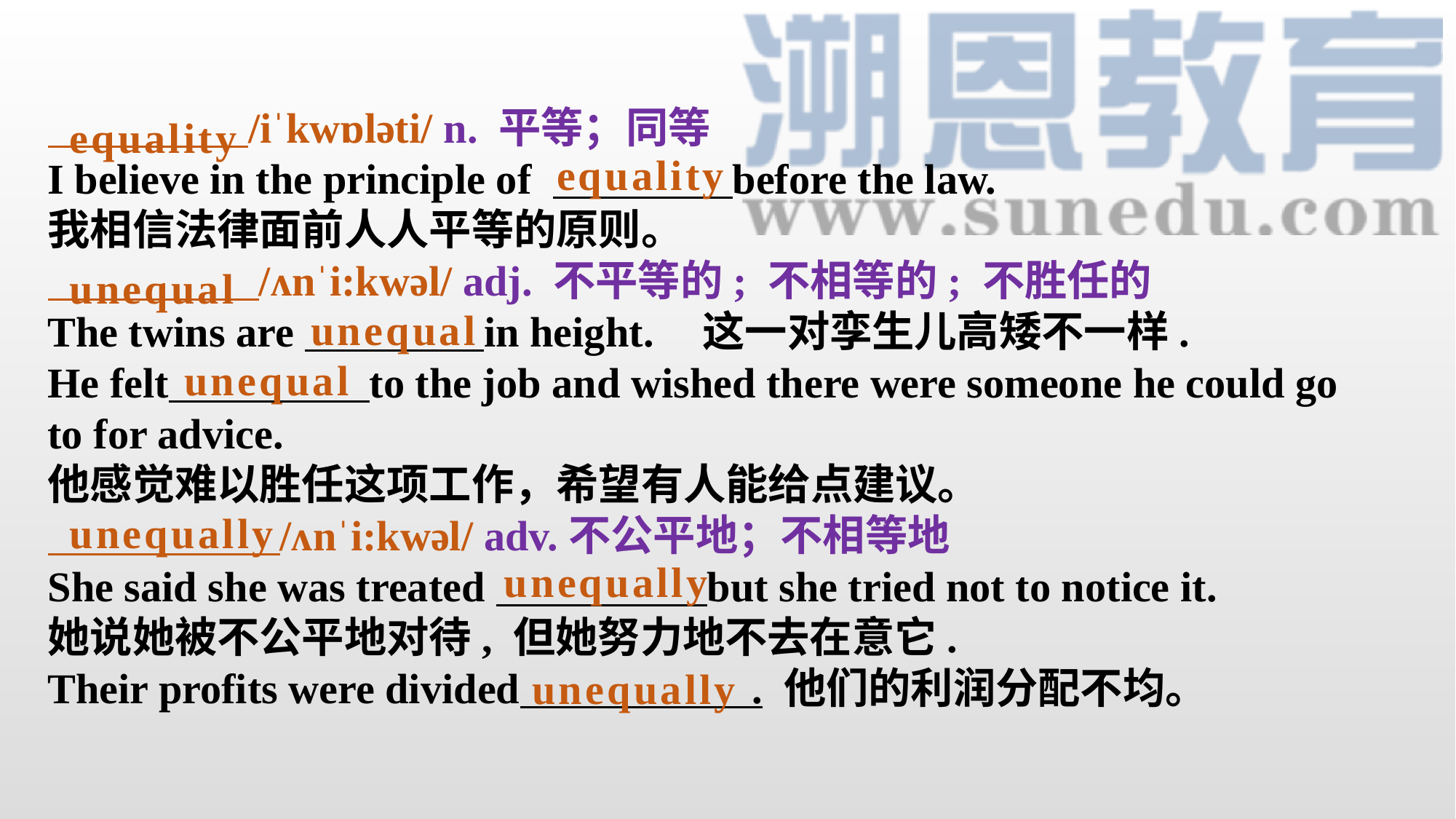

/iˈkwɒləti/ n. 平等；同等
I believe in the principle of                   before the law.
我相信法律面前人人平等的原则。
                    /ʌnˈi:kwəl/ adj. 不平等的; 不相等的; 不胜任的
The twins are                  in height.	这一对孪生儿高矮不一样.
He felt                   to the job and wished there were someone he could go to for advice.
他感觉难以胜任这项工作，希望有人能给点建议。
                      /ʌnˈi:kwəl/ adv.不公平地；不相等地
She said she was treated                     but she tried not to notice it.
她说她被不公平地对待, 但她努力地不去在意它.
Their profits were divided                      . 他们的利润分配不均。
equality
equality
unequal
unequal
unequal
unequally
unequally
unequally